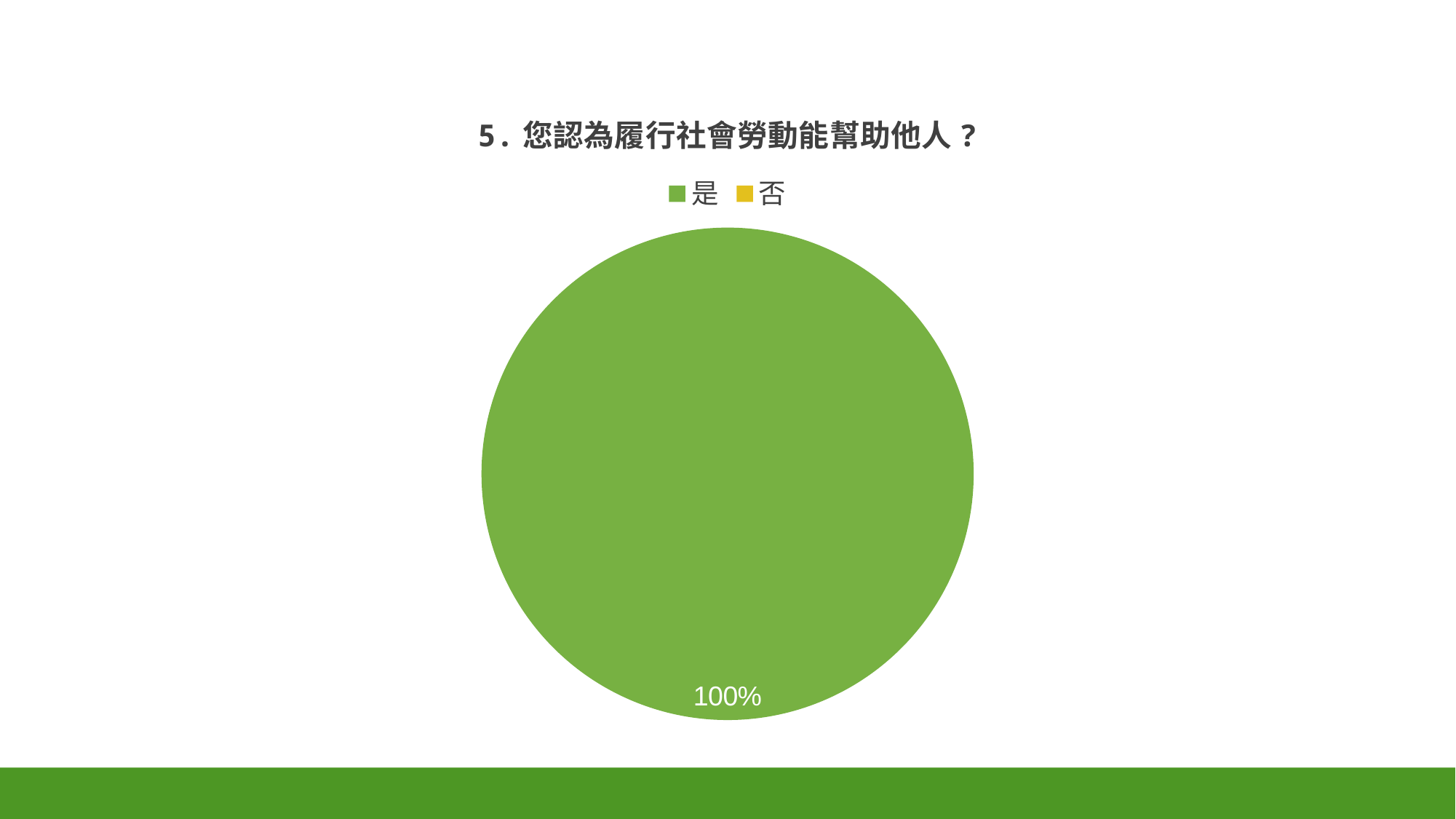

### Chart: 5.您認為履行社會勞動能幫助他人?

| Category | 銷售 |
|---|---|
| 是 | 69.0 |
| 否 | 0.0 |